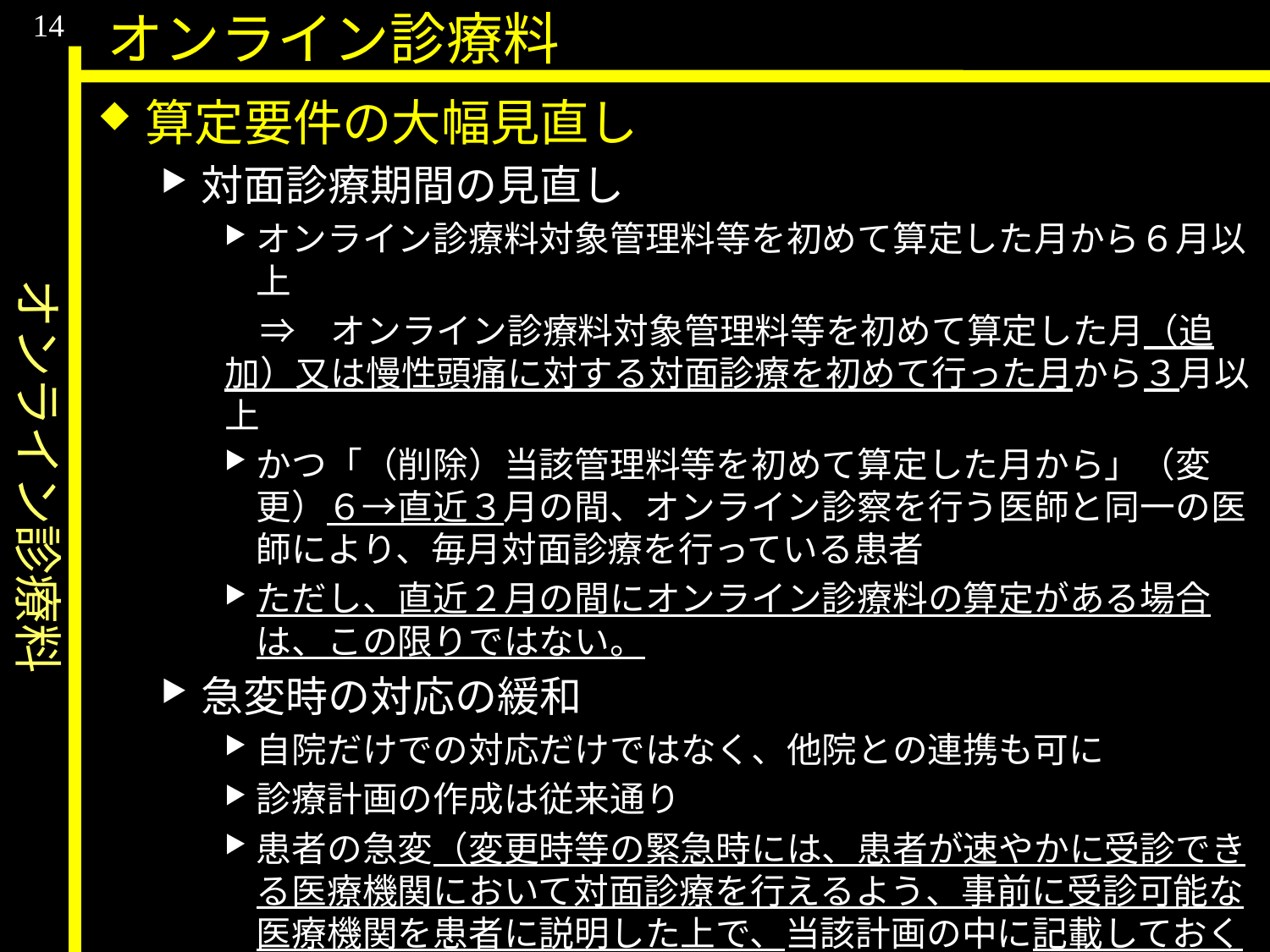

オンライン診療料
14
オンライン診療料

算定要件の大幅見直し
対面診療期間の見直し
オンライン診療料対象管理料等を初めて算定した月から６月以上
　⇒　オンライン診療料対象管理料等を初めて算定した月（追加）又は慢性頭痛に対する対面診療を初めて行った月から３月以上
かつ「（削除）当該管理料等を初めて算定した月から」（変更）６→直近３月の間、オンライン診察を行う医師と同一の医師により、毎月対面診療を行っている患者
ただし、直近２月の間にオンライン診療料の算定がある場合は、この限りではない。
急変時の対応の緩和
自院だけでの対応だけではなく、他院との連携も可に
診療計画の作成は従来通り
患者の急変（変更時等の緊急時には、患者が速やかに受診できる医療機関において対面診療を行えるよう、事前に受診可能な医療機関を患者に説明した上で、当該計画の中に記載しておくこと